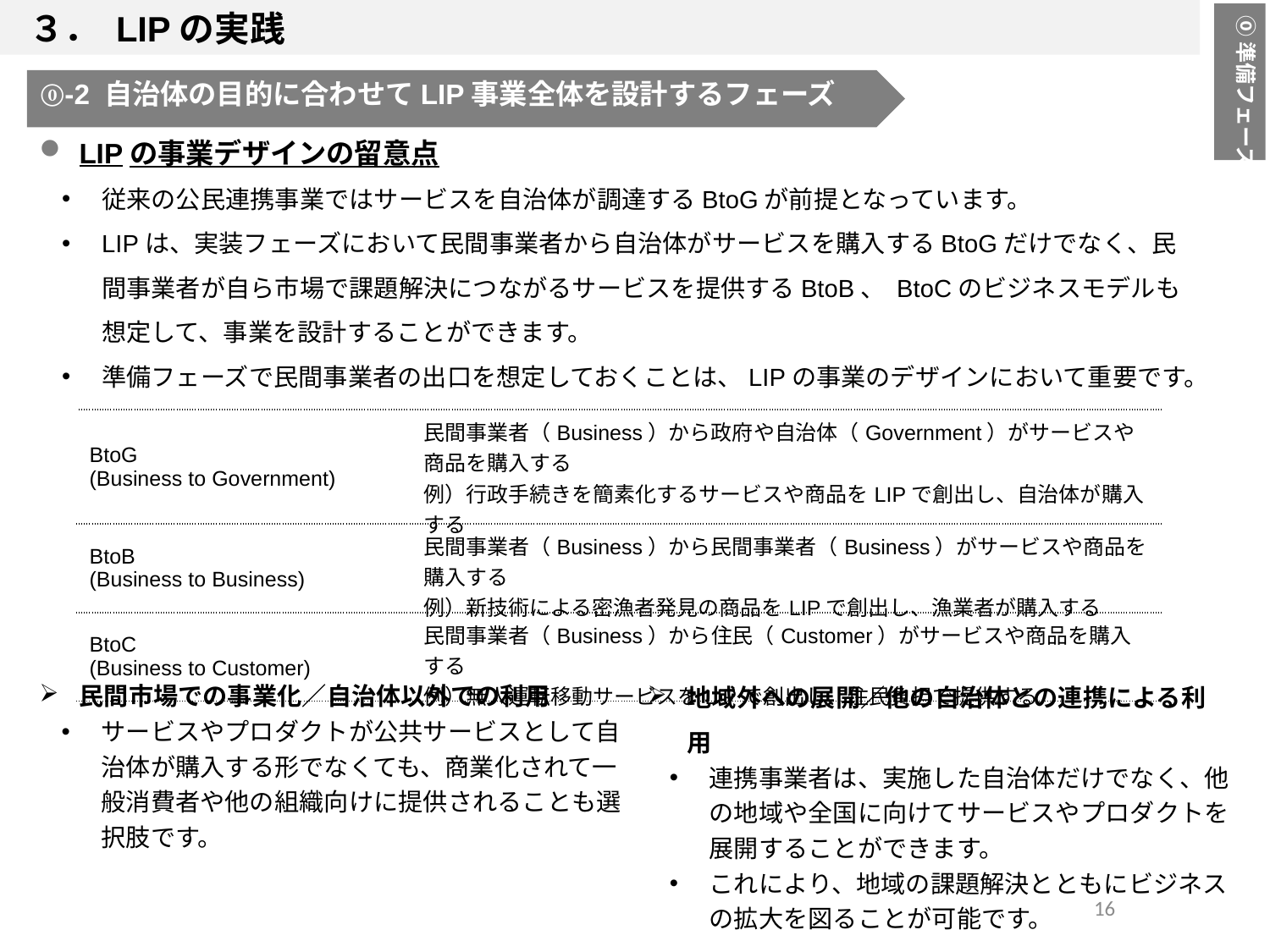

３． LIPの実践
⓪準備フェーズ
⓪-2 自治体の目的に合わせてLIP事業全体を設計するフェーズ
LIPの事業デザインの留意点
従来の公民連携事業ではサービスを自治体が調達するBtoGが前提となっています。
LIPは、実装フェーズにおいて民間事業者から自治体がサービスを購入するBtoGだけでなく、民間事業者が自ら市場で課題解決につながるサービスを提供するBtoB、 BtoCのビジネスモデルも想定して、事業を設計することができます。
準備フェーズで民間事業者の出口を想定しておくことは、LIPの事業のデザインにおいて重要です。
| BtoG (Business to Government) | 民間事業者（Business）から政府や自治体（Government）がサービスや商品を購入する 例）行政手続きを簡素化するサービスや商品をLIPで創出し、自治体が購入する |
| --- | --- |
| BtoB (Business to Business) | 民間事業者（Business）から民間事業者（Business）がサービスや商品を購入する 例）新技術による密漁者発見の商品をLIPで創出し、漁業者が購入する |
| BtoC (Business to Customer) | 民間事業者（Business）から住民（Customer）がサービスや商品を購入する 例）無人運転移動サービスをLIPで創出し、住民負担で提供する |
民間市場での事業化／自治体以外での利用
サービスやプロダクトが公共サービスとして自治体が購入する形でなくても、商業化されて一般消費者や他の組織向けに提供されることも選択肢です。
地域外への展開／他の自治体との連携による利用
連携事業者は、実施した自治体だけでなく、他の地域や全国に向けてサービスやプロダクトを展開することができます。
これにより、地域の課題解決とともにビジネスの拡大を図ることが可能です。
16